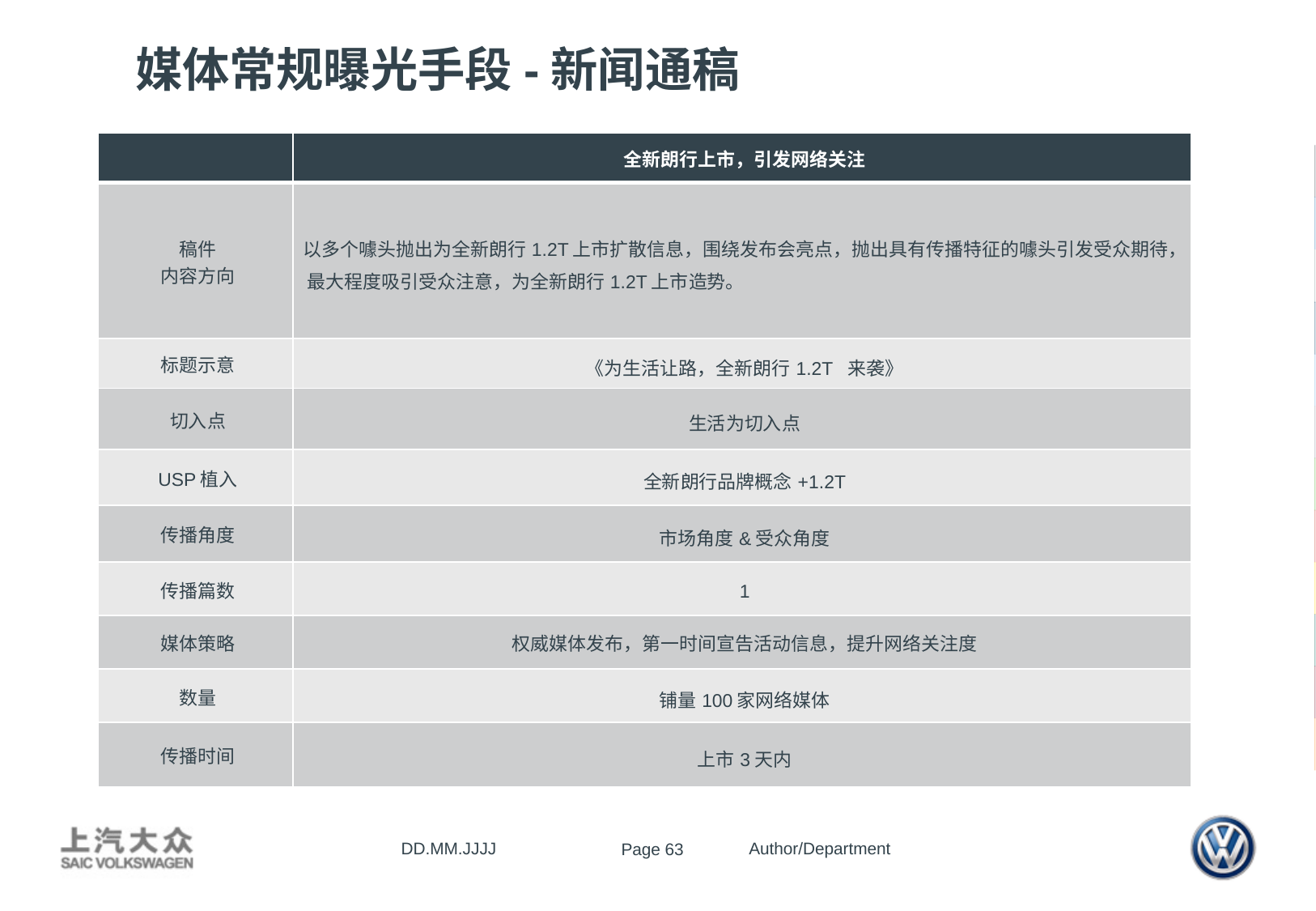

# 媒体常规曝光手段-新闻通稿
|  | 全新朗行上市，引发网络关注 |
| --- | --- |
| 稿件 内容方向 | 以多个噱头抛出为全新朗行1.2T上市扩散信息，围绕发布会亮点，抛出具有传播特征的噱头引发受众期待， 最大程度吸引受众注意，为全新朗行1.2T上市造势。 |
| 标题示意 | 《为生活让路，全新朗行1.2T 来袭》 |
| 切入点 | 生活为切入点 |
| USP植入 | 全新朗行品牌概念+1.2T |
| 传播角度 | 市场角度&受众角度 |
| 传播篇数 | 1 |
| 媒体策略 | 权威媒体发布，第一时间宣告活动信息，提升网络关注度 |
| 数量 | 铺量100家网络媒体 |
| 传播时间 | 上市3天内 |
DD.MM.JJJJ
Page 63
Author/Department